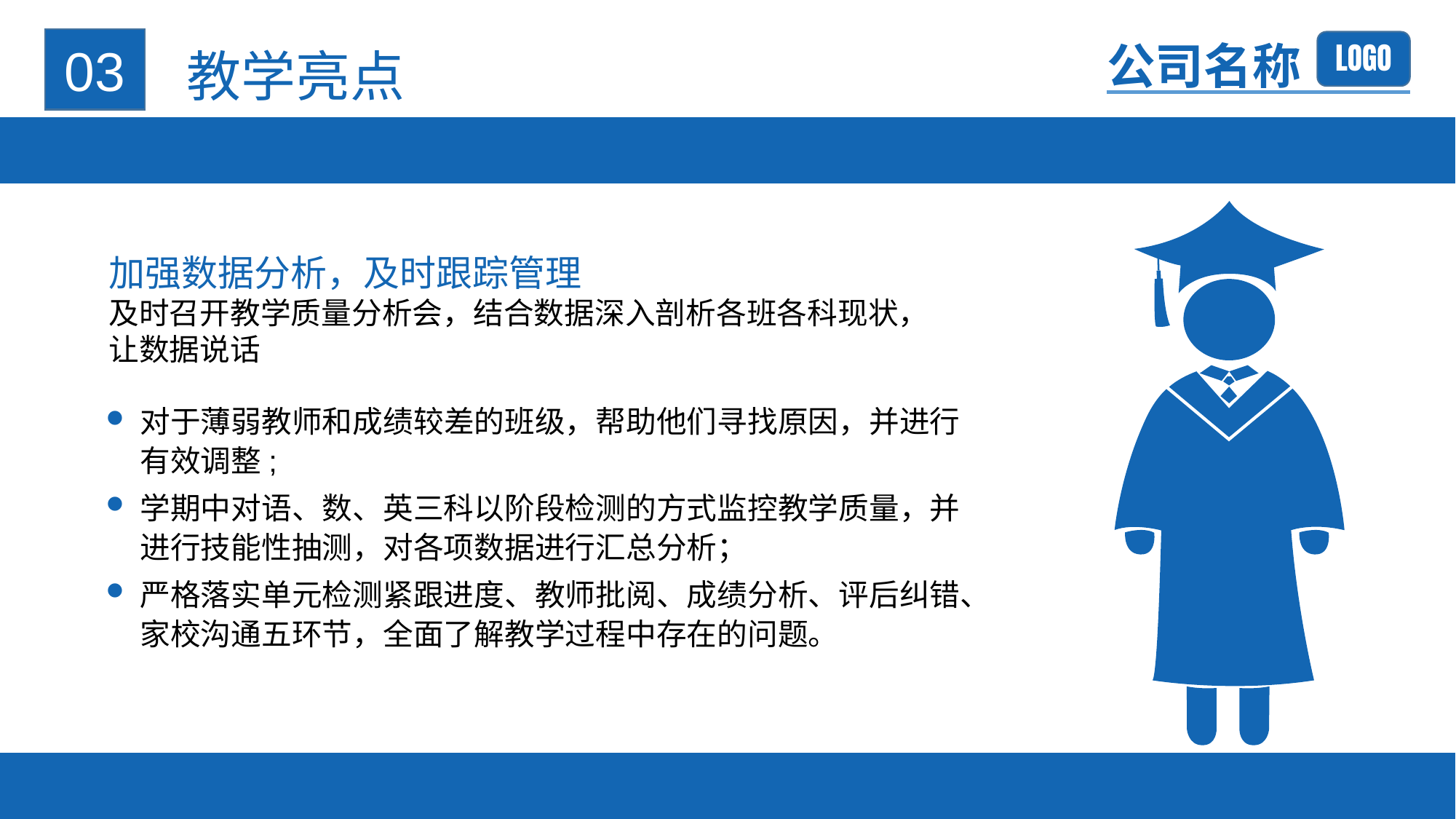

03
公司名称
LOGO
教学亮点

加强数据分析，及时跟踪管理
及时召开教学质量分析会，结合数据深入剖析各班各科现状，
让数据说话
教学计划
对于薄弱教师和成绩较差的班级，帮助他们寻找原因，并进行有效调整;
学期中对语、数、英三科以阶段检测的方式监控教学质量，并进行技能性抽测，对各项数据进行汇总分析；
严格落实单元检测紧跟进度、教师批阅、成绩分析、评后纠错、家校沟通五环节，全面了解教学过程中存在的问题。